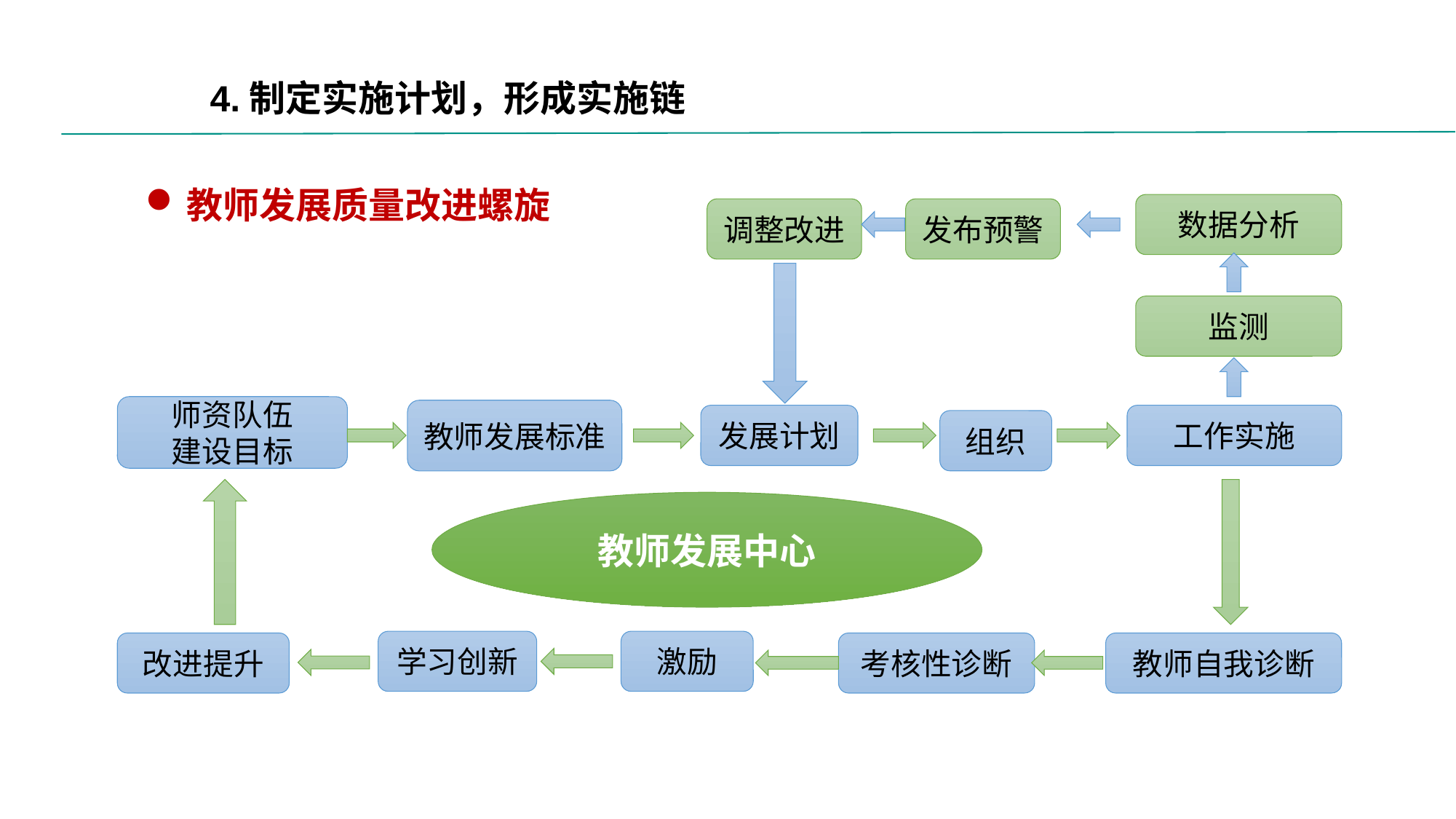

4.制定实施计划，形成实施链
教师发展质量改进螺旋
数据分析
调整改进
发布预警

监测

师资队伍
建设目标
教师发展标准
发展计划
工作实施
组织

教师发展中心
学习创新
激励
改进提升
考核性诊断
教师自我诊断